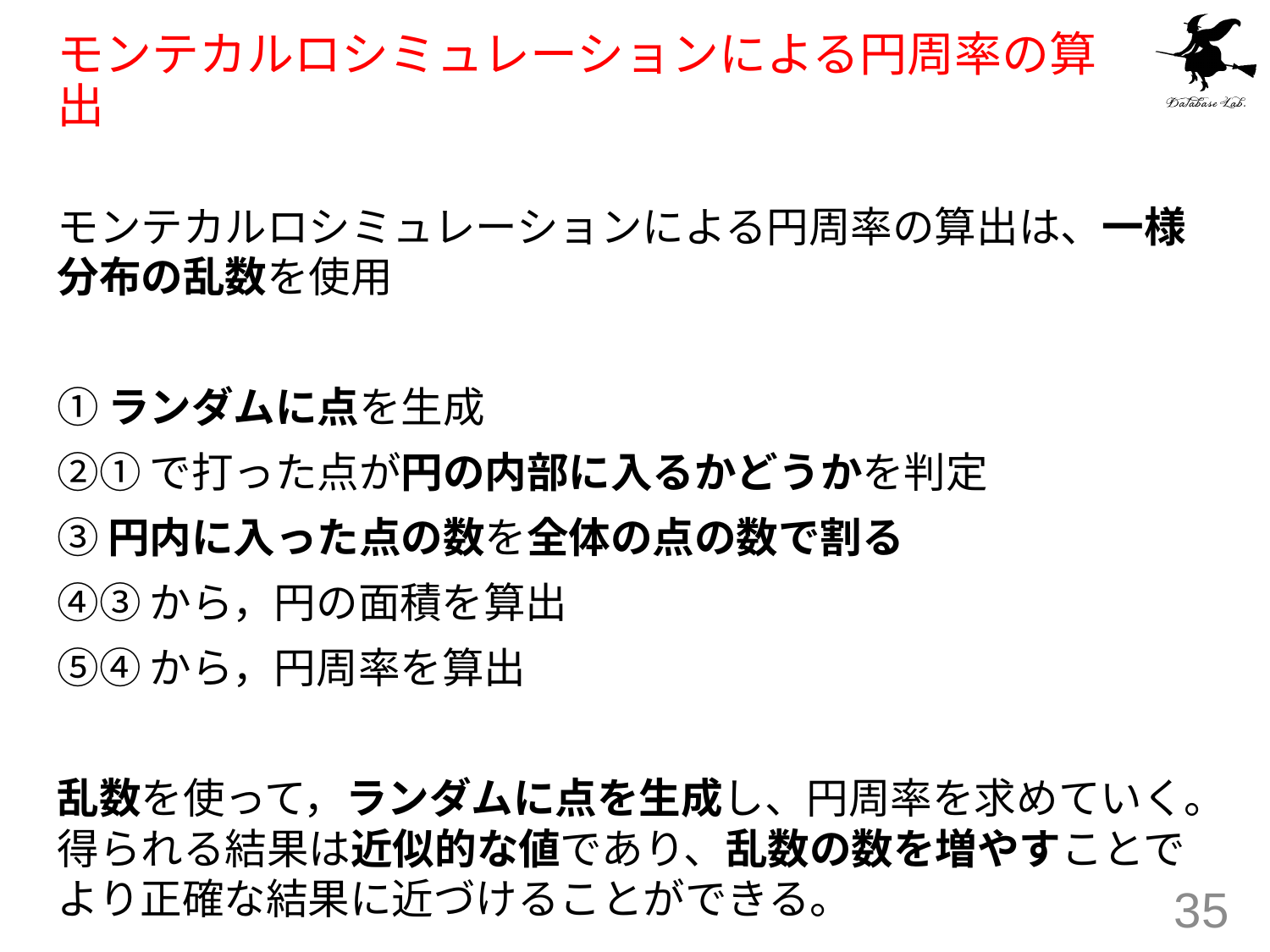

# モンテカルロシミュレーションによる円周率の算出
モンテカルロシミュレーションによる円周率の算出は、一様分布の乱数を使用

①ランダムに点を生成
②①で打った点が円の内部に入るかどうかを判定
③円内に入った点の数を全体の点の数で割る
④③から，円の面積を算出
⑤④から，円周率を算出

乱数を使って，ランダムに点を生成し、円周率を求めていく。得られる結果は近似的な値であり、乱数の数を増やすことでより正確な結果に近づけることができる。

35